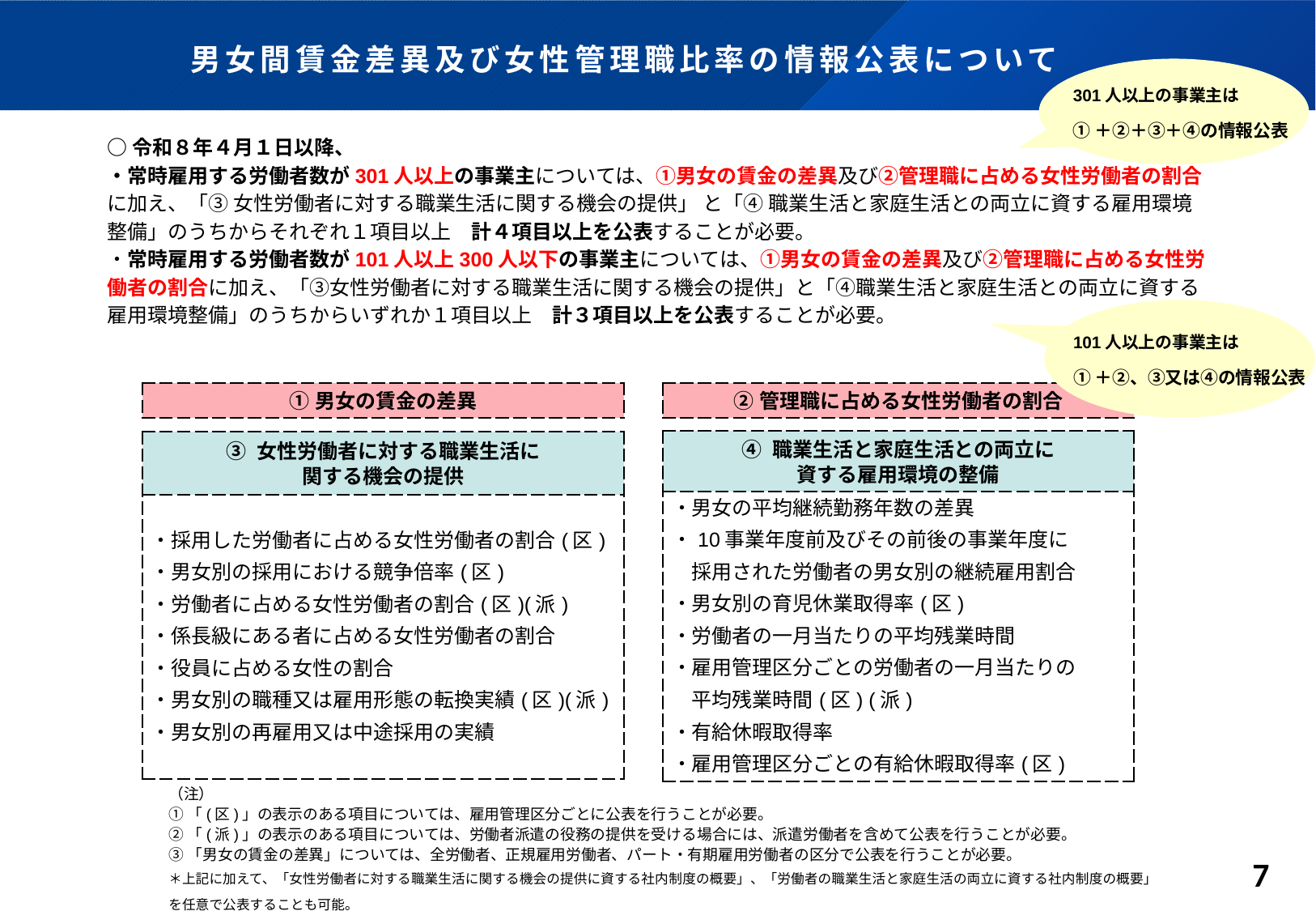

# 男女間賃金差異及び女性管理職比率の情報公表について

○令和８年４月１日以降、
・常時雇用する労働者数が301人以上の事業主については、①男女の賃金の差異及び②管理職に占める女性労働者の割合に加え、「③ 女性労働者に対する職業生活に関する機会の提供」 と「④ 職業生活と家庭生活との両立に資する雇用環境整備」のうちからそれぞれ１項目以上　計４項目以上を公表することが必要。
・常時雇用する労働者数が101人以上300人以下の事業主については、①男女の賃金の差異及び②管理職に占める女性労働者の割合に加え、「③女性労働者に対する職業生活に関する機会の提供」と「④職業生活と家庭生活との両立に資する雇用環境整備」のうちからいずれか１項目以上　計３項目以上を公表することが必要。
301人以上の事業主は
①＋②＋③＋④の情報公表

101人以上の事業主は
①＋②、③又は④の情報公表
| ①男女の賃金の差異 |
| --- |
| ②管理職に占める女性労働者の割合 |
| --- |
| ④ 職業生活と家庭生活との両立に 資する雇用環境の整備 |
| --- |
| ・男女の平均継続勤務年数の差異 ・10事業年度前及びその前後の事業年度に 　採用された労働者の男女別の継続雇用割合 ・男女別の育児休業取得率(区) ・労働者の一月当たりの平均残業時間 ・雇用管理区分ごとの労働者の一月当たりの 　平均残業時間(区) (派) ・有給休暇取得率 ・雇用管理区分ごとの有給休暇取得率(区) |
| ③ 女性労働者に対する職業生活に 関する機会の提供 |
| --- |
| ・採用した労働者に占める女性労働者の割合(区) ・男女別の採用における競争倍率(区) ・労働者に占める女性労働者の割合(区)(派) ・係長級にある者に占める女性労働者の割合 ・役員に占める女性の割合 ・男女別の職種又は雇用形態の転換実績(区)(派) ・男女別の再雇用又は中途採用の実績 |
（注）
①「(区)」の表示のある項目については、雇用管理区分ごとに公表を行うことが必要。
②「(派)」の表示のある項目については、労働者派遣の役務の提供を受ける場合には、派遣労働者を含めて公表を行うことが必要。
③「男女の賃金の差異」については、全労働者、正規雇用労働者、パート・有期雇用労働者の区分で公表を行うことが必要。

7
＊上記に加えて、「女性労働者に対する職業生活に関する機会の提供に資する社内制度の概要」、「労働者の職業生活と家庭生活の両立に資する社内制度の概要」を任意で公表することも可能。